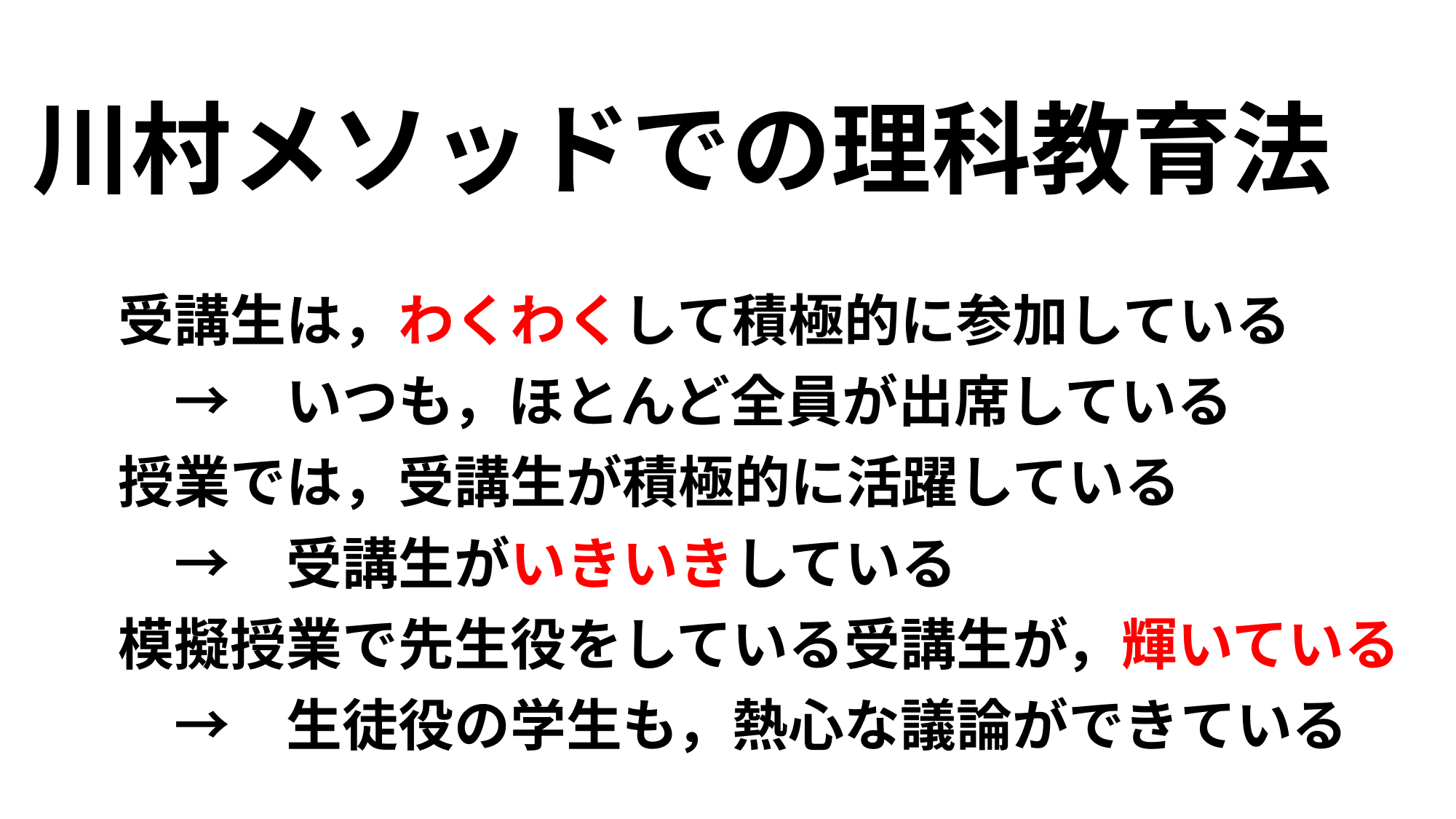

川村メソッドでの理科教育法

受講生は，わくわくして積極的に参加している
　→　いつも，ほとんど全員が出席している
授業では，受講生が積極的に活躍している
　→　受講生がいきいきしている
模擬授業で先生役をしている受講生が，輝いている
　→　生徒役の学生も，熱心な議論ができている